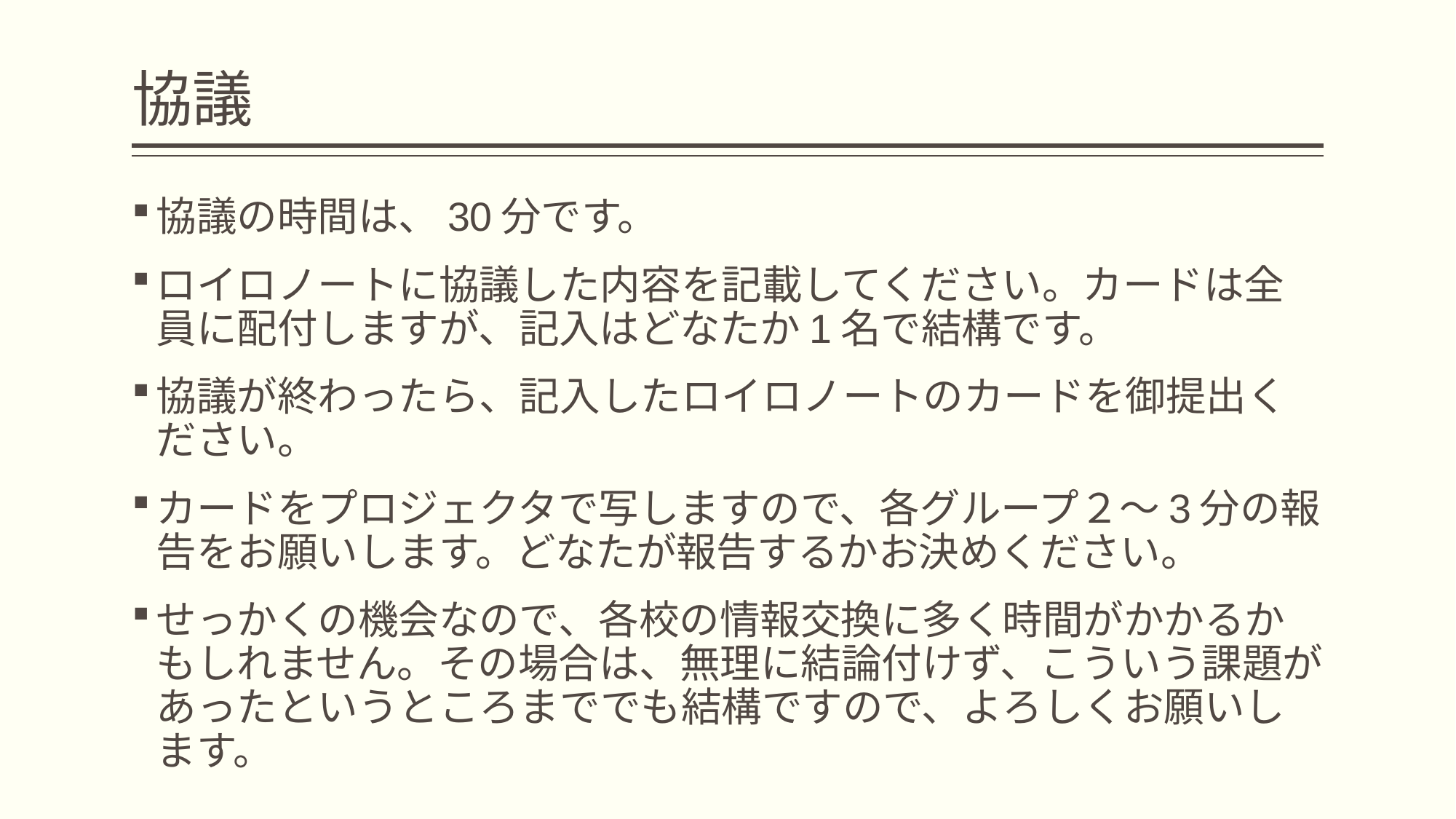

# 協議
協議の時間は、30分です。
ロイロノートに協議した内容を記載してください。カードは全員に配付しますが、記入はどなたか1名で結構です。
協議が終わったら、記入したロイロノートのカードを御提出ください。
カードをプロジェクタで写しますので、各グループ２～3分の報告をお願いします。どなたが報告するかお決めください。
せっかくの機会なので、各校の情報交換に多く時間がかかるかもしれません。その場合は、無理に結論付けず、こういう課題があったというところまででも結構ですので、よろしくお願いします。

18